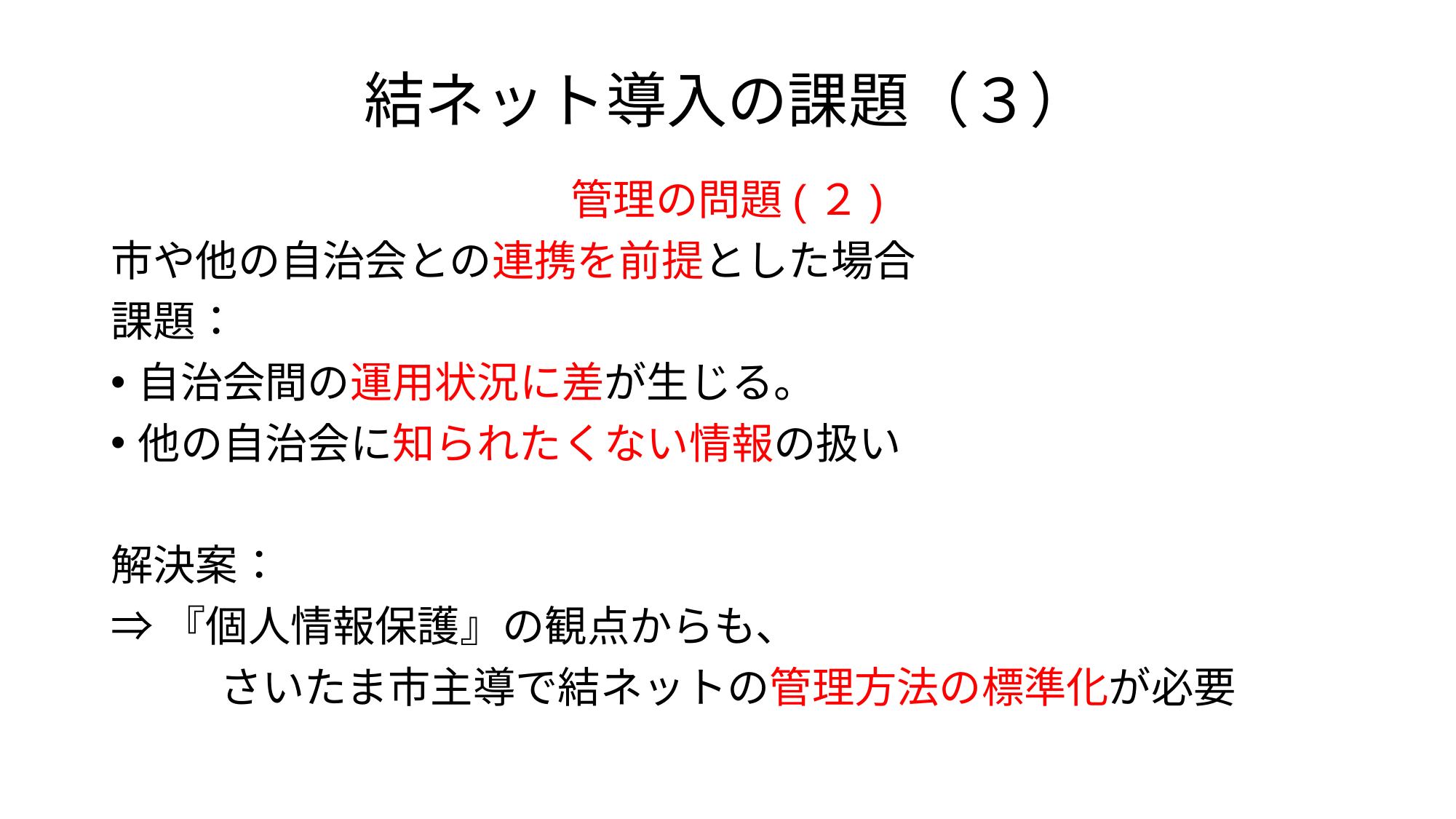

# 結ネット導入の課題（３）
管理の問題(２)
市や他の自治会との連携を前提とした場合
課題：
自治会間の運用状況に差が生じる。
他の自治会に知られたくない情報の扱い

解決案：
⇒『個人情報保護』の観点からも、
	さいたま市主導で結ネットの管理方法の標準化が必要